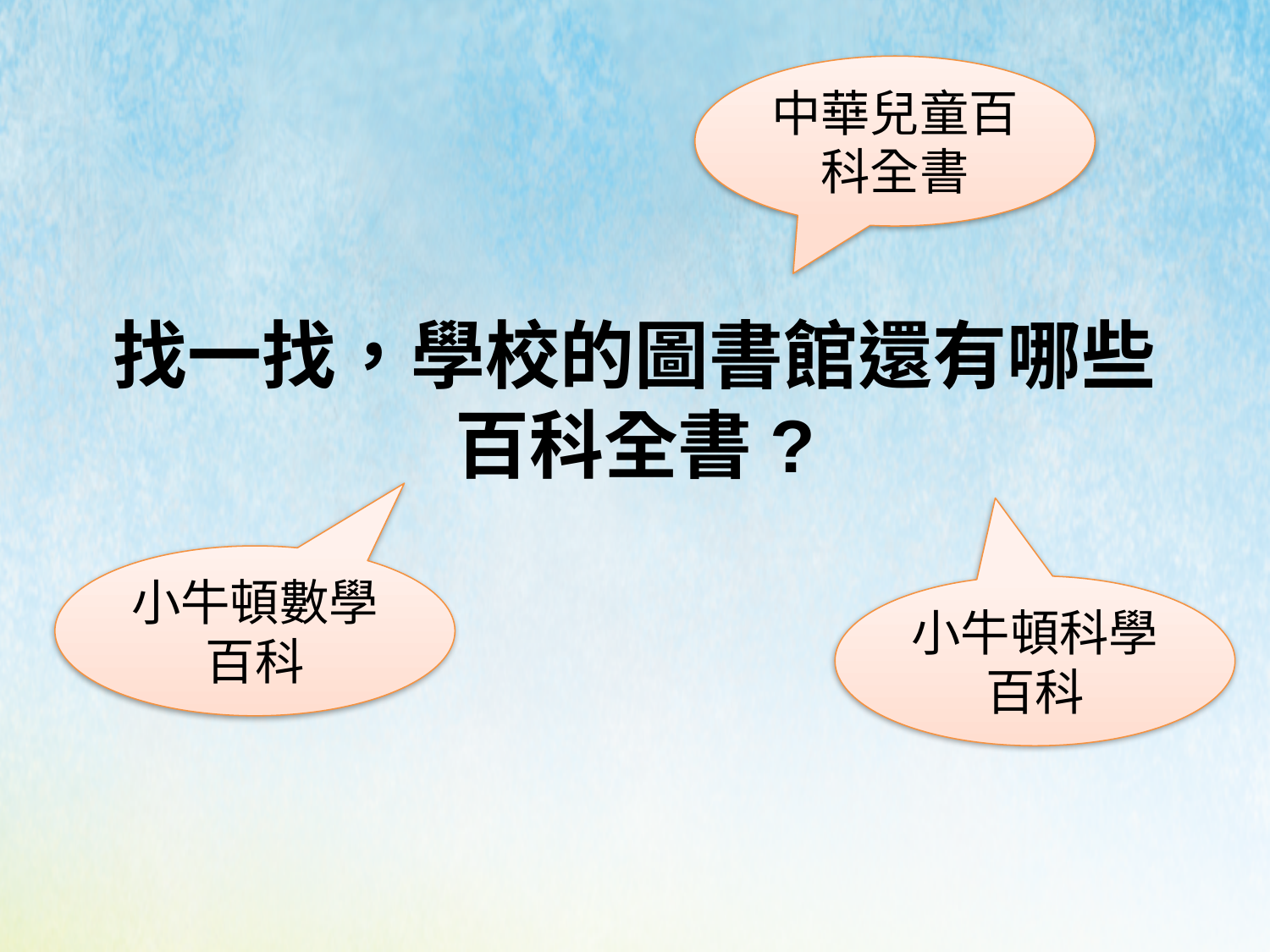

中華兒童百科全書
# 找一找，學校的圖書館還有哪些 百科全書?

小牛頓數學百科
小牛頓科學百科